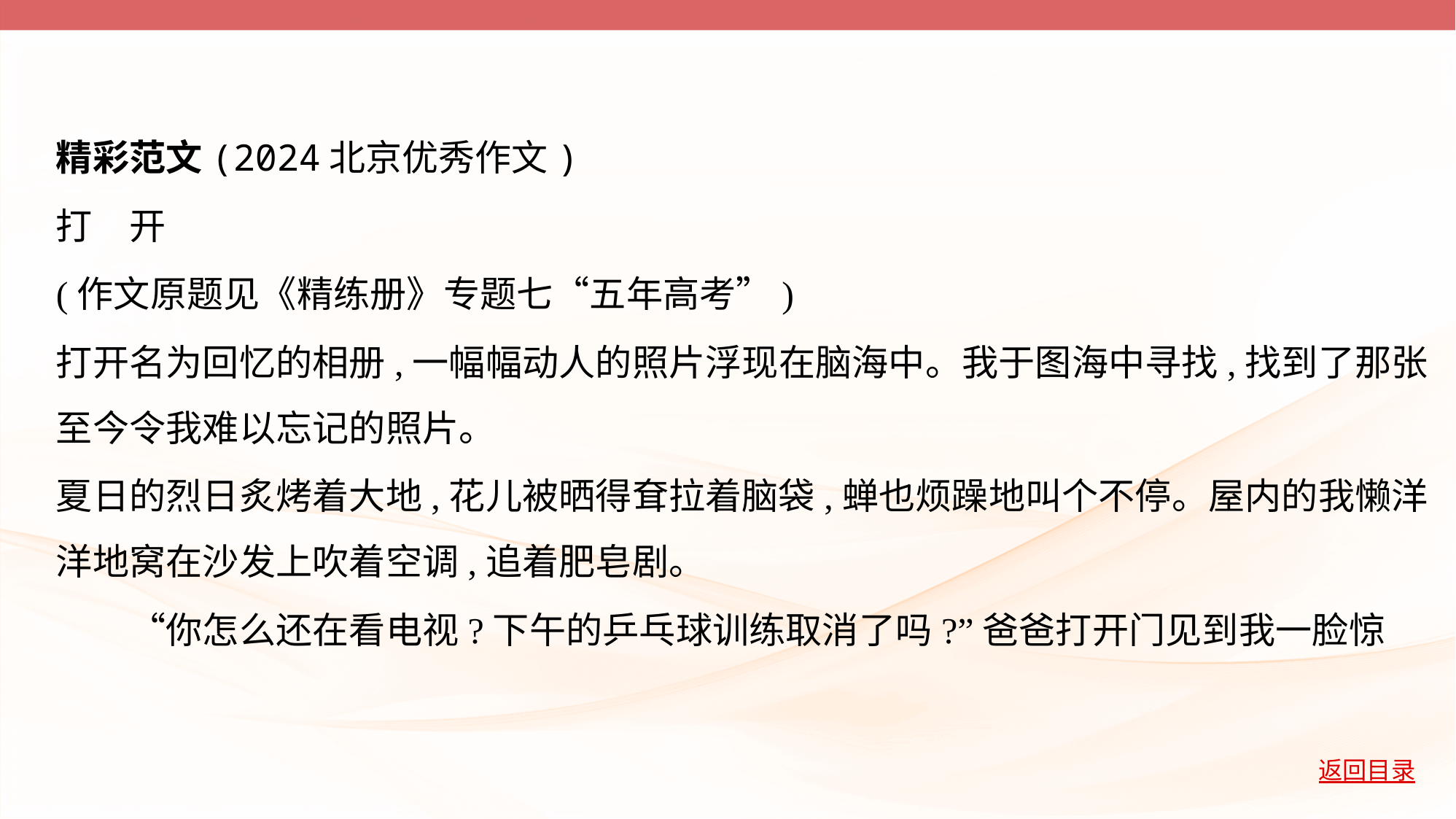

精彩范文(2024北京优秀作文)
打　开
(作文原题见《精练册》专题七“五年高考”)
打开名为回忆的相册,一幅幅动人的照片浮现在脑海中。我于图海中寻找,找到了那张
至今令我难以忘记的照片。
夏日的烈日炙烤着大地,花儿被晒得耷拉着脑袋,蝉也烦躁地叫个不停。屋内的我懒洋
洋地窝在沙发上吹着空调,追着肥皂剧。
　　“你怎么还在看电视?下午的乒乓球训练取消了吗?”爸爸打开门见到我一脸惊